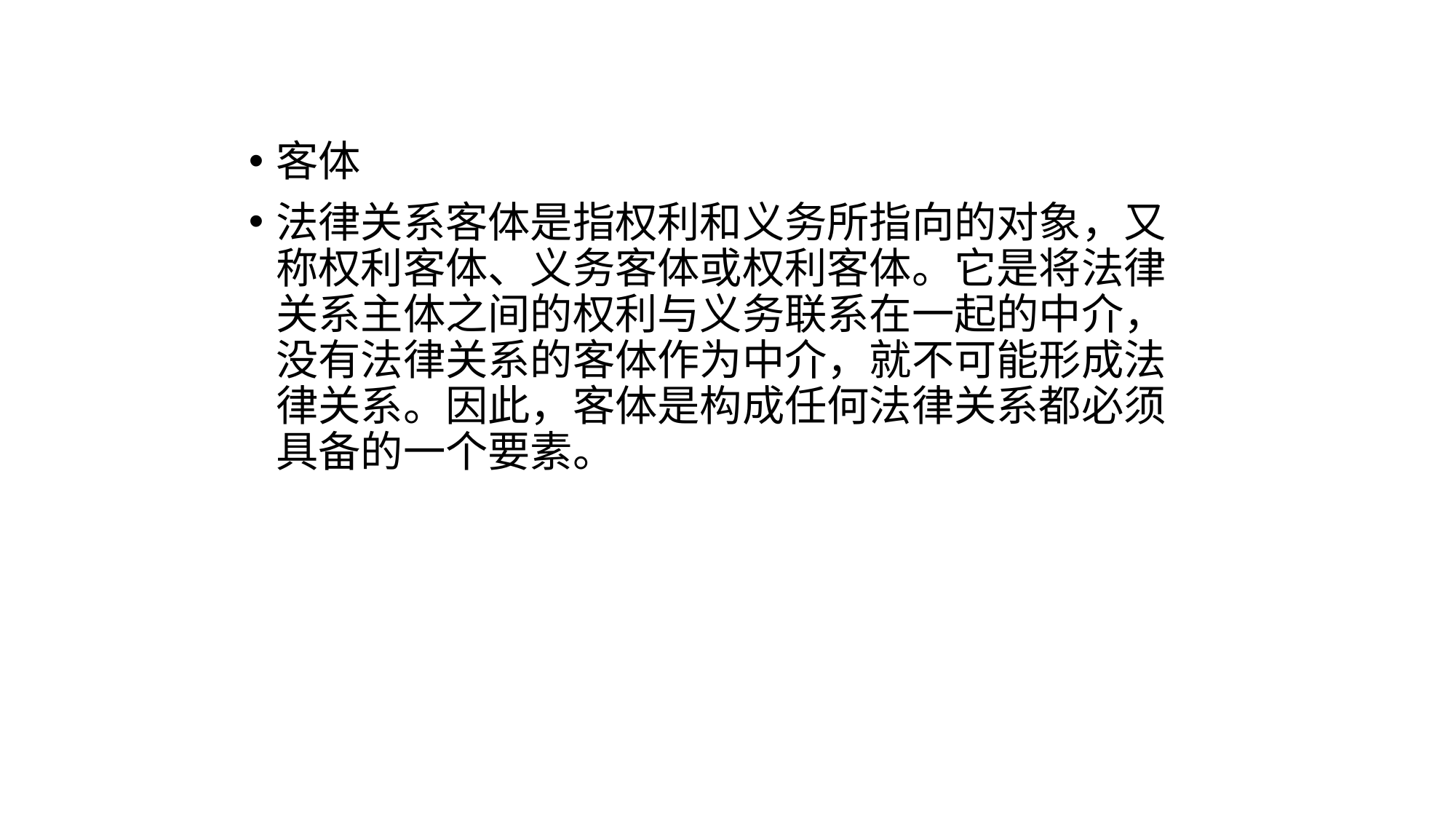

客体
法律关系客体是指权利和义务所指向的对象，又称权利客体、义务客体或权利客体。它是将法律关系主体之间的权利与义务联系在一起的中介，没有法律关系的客体作为中介，就不可能形成法律关系。因此，客体是构成任何法律关系都必须具备的一个要素。